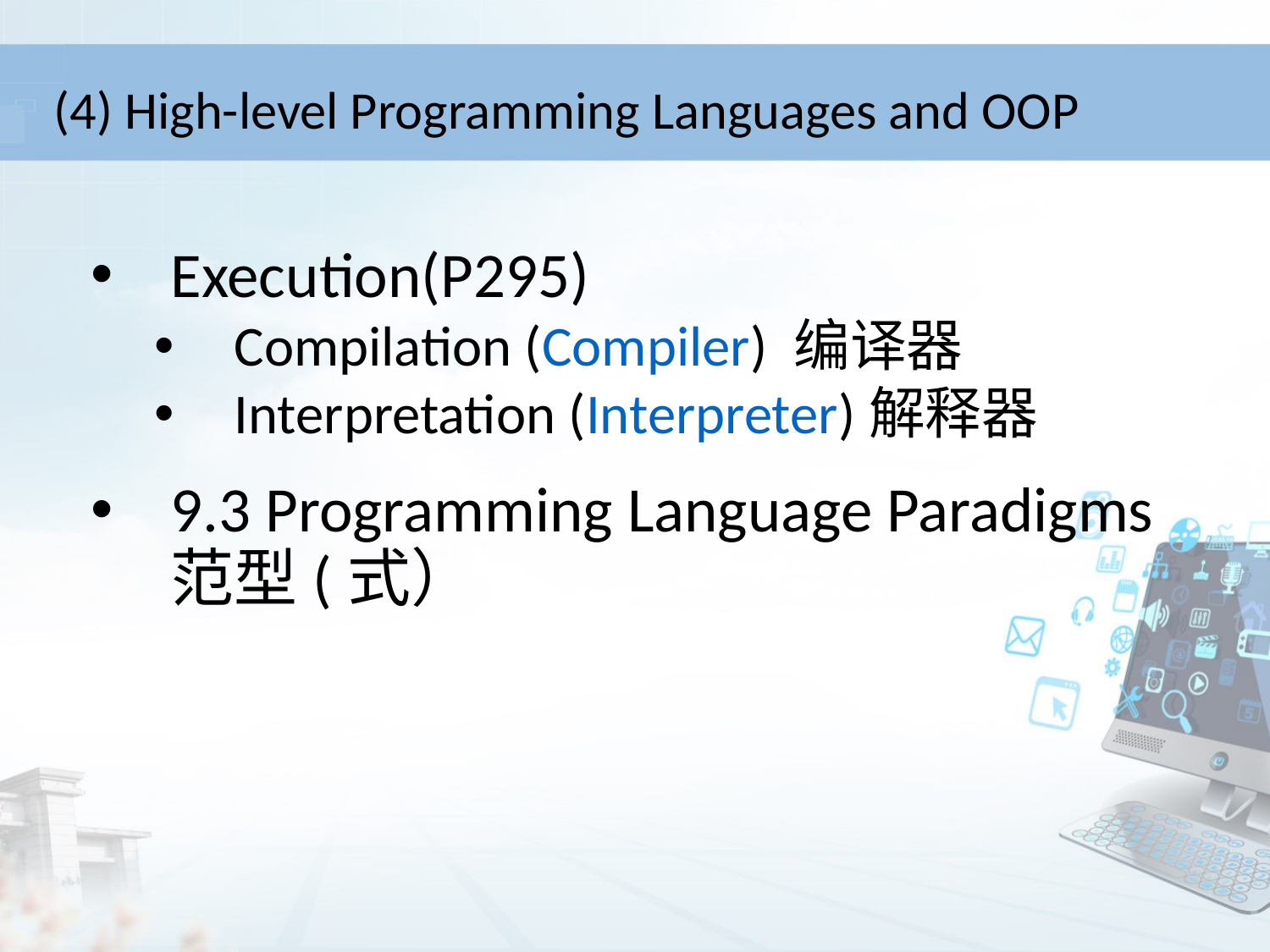

# (4) High-level Programming Languages and OOP
Execution(P295)
Compilation (Compiler) 编译器
Interpretation (Interpreter)解释器
9.3 Programming Language Paradigms范型(式）